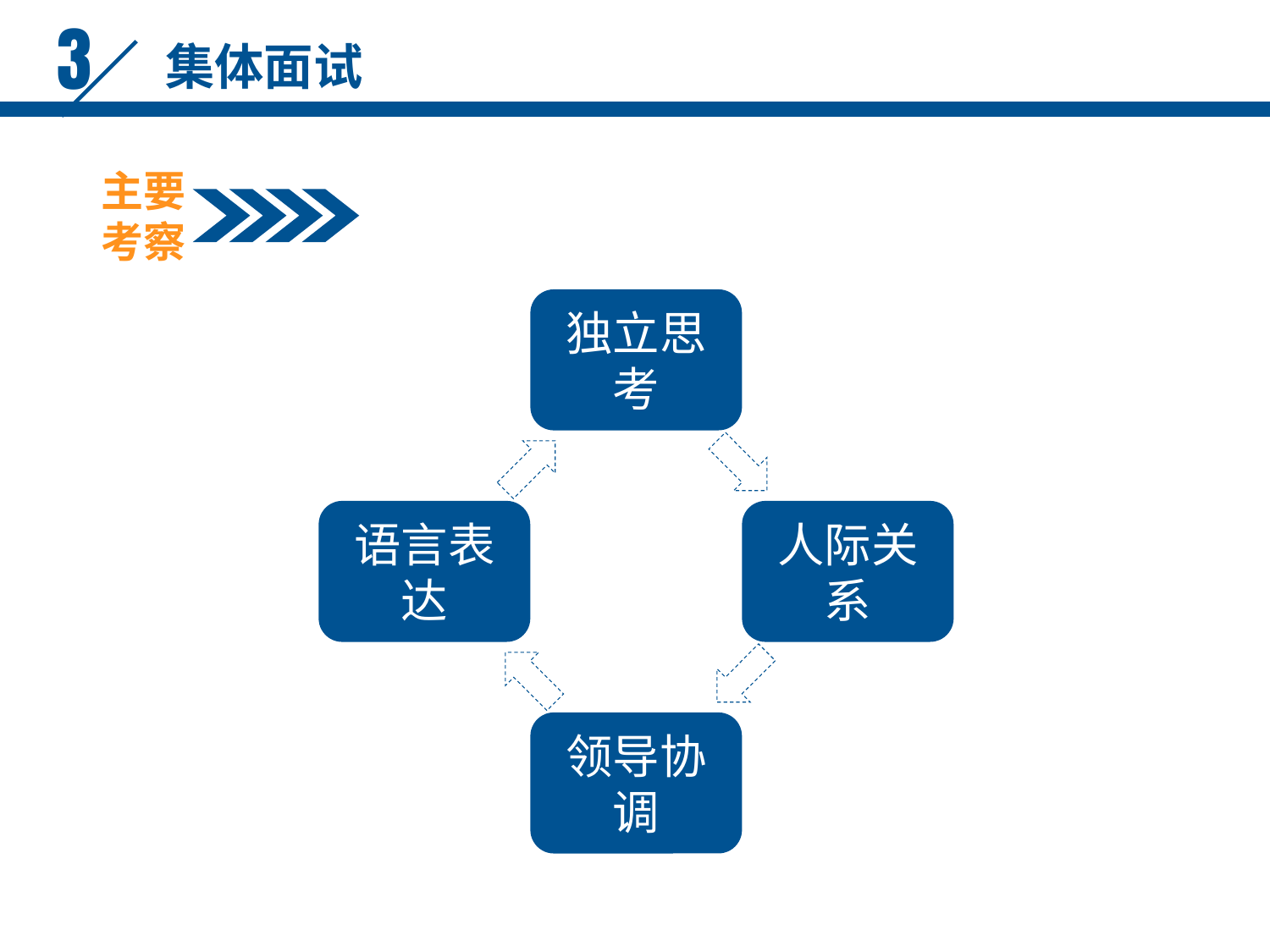

3
集体面试

主要考察

独立思考
人际关系
领导协调
语言表达